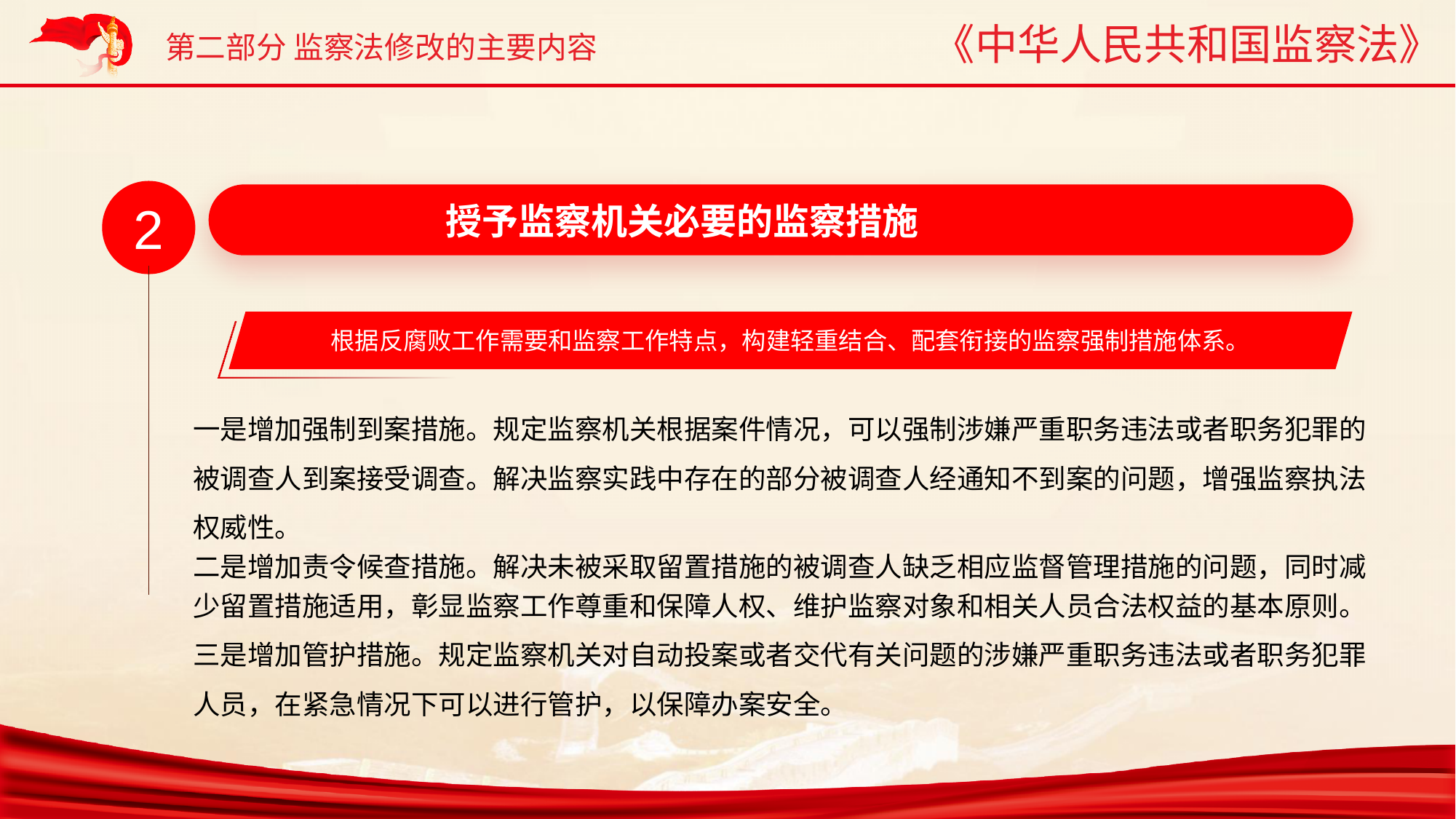

2

授予监察机关必要的监察措施
根据反腐败工作需要和监察工作特点，构建轻重结合、配套衔接的监察强制措施体系。

一是增加强制到案措施。规定监察机关根据案件情况，可以强制涉嫌严重职务违法或者职务犯罪的被调查人到案接受调查。解决监察实践中存在的部分被调查人经通知不到案的问题，增强监察执法权威性。
二是增加责令候查措施。解决未被采取留置措施的被调查人缺乏相应监督管理措施的问题，同时减少留置措施适用，彰显监察工作尊重和保障人权、维护监察对象和相关人员合法权益的基本原则。
三是增加管护措施。规定监察机关对自动投案或者交代有关问题的涉嫌严重职务违法或者职务犯罪人员，在紧急情况下可以进行管护，以保障办案安全。